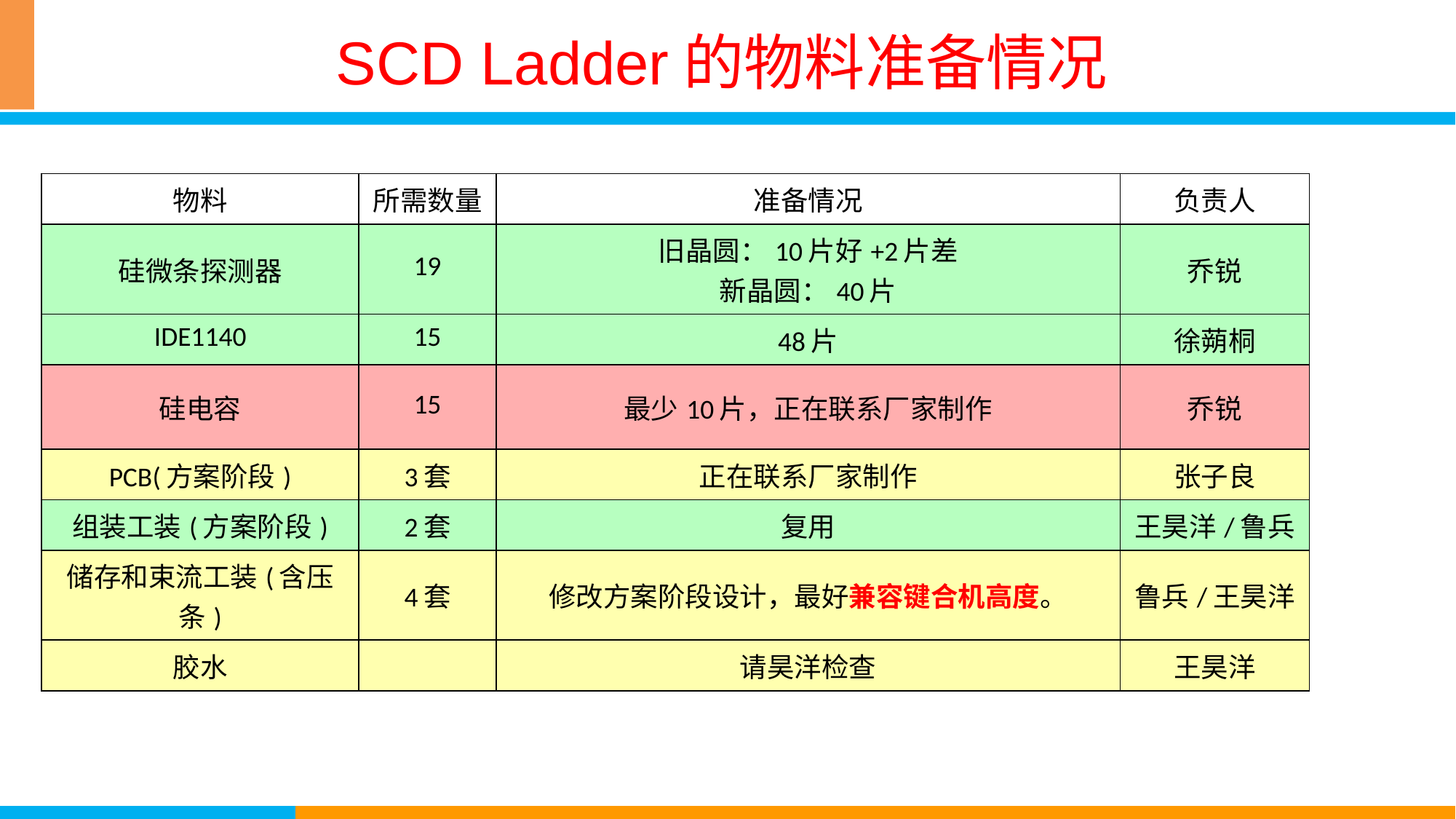

# SCD Ladder的物料准备情况
| 物料 | 所需数量 | 准备情况 | 负责人 |
| --- | --- | --- | --- |
| 硅微条探测器 | 19 | 旧晶圆：10片好+2片差 新晶圆：40片 | 乔锐 |
| IDE1140 | 15 | 48片 | 徐蒴桐 |
| 硅电容 | 15 | 最少10片，正在联系厂家制作 | 乔锐 |
| PCB(方案阶段) | 3套 | 正在联系厂家制作 | 张子良 |
| 组装工装(方案阶段) | 2套 | 复用 | 王昊洋/鲁兵 |
| 储存和束流工装(含压条) | 4套 | 修改方案阶段设计，最好兼容键合机高度。 | 鲁兵/王昊洋 |
| 胶水 |  | 请昊洋检查 | 王昊洋 |